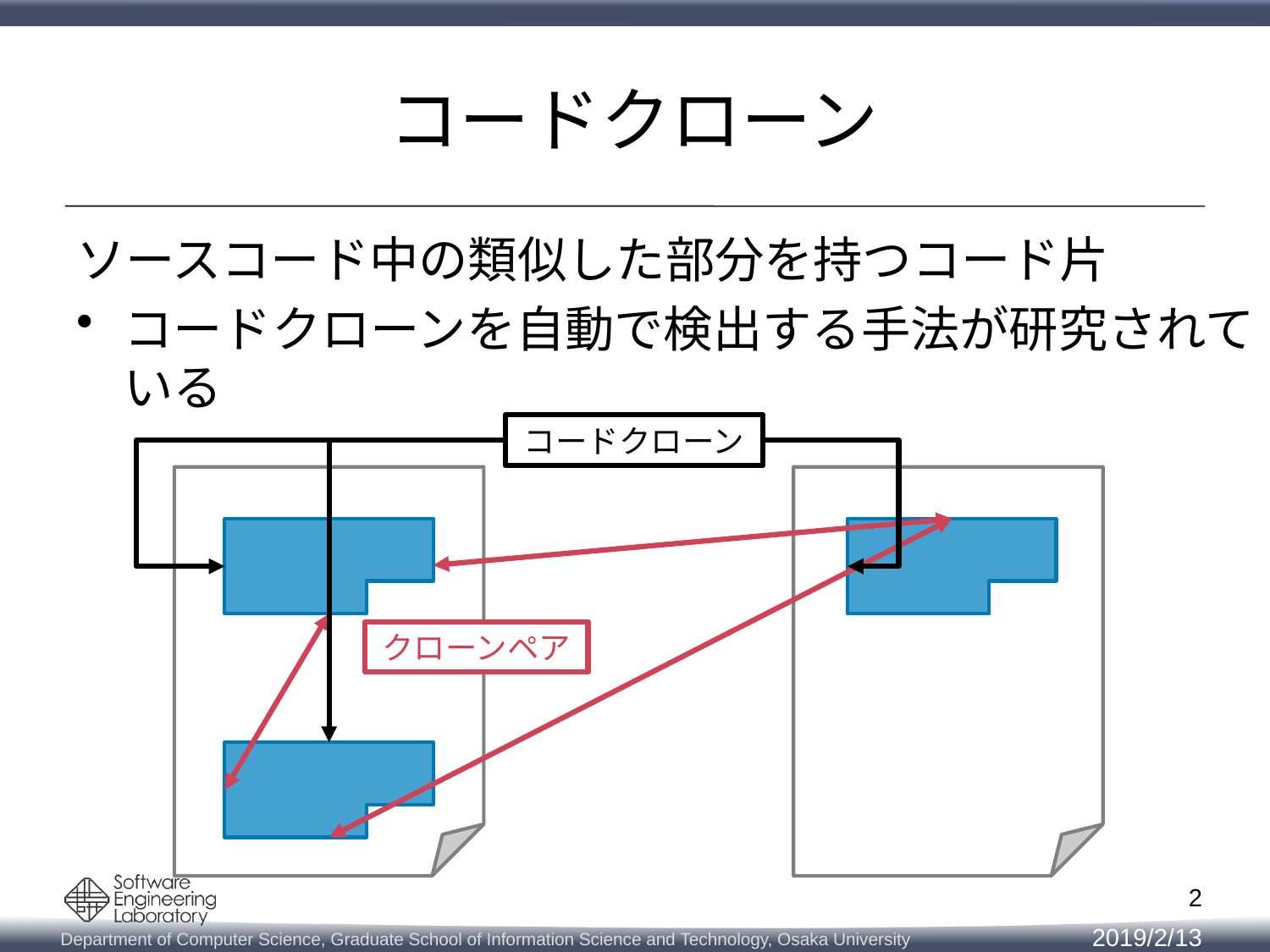

# コードクローン
ソースコード中の類似した部分を持つコード片
コードクローンを自動で検出する手法が研究されている
コードクローン

クローンペア

2
2019/2/13